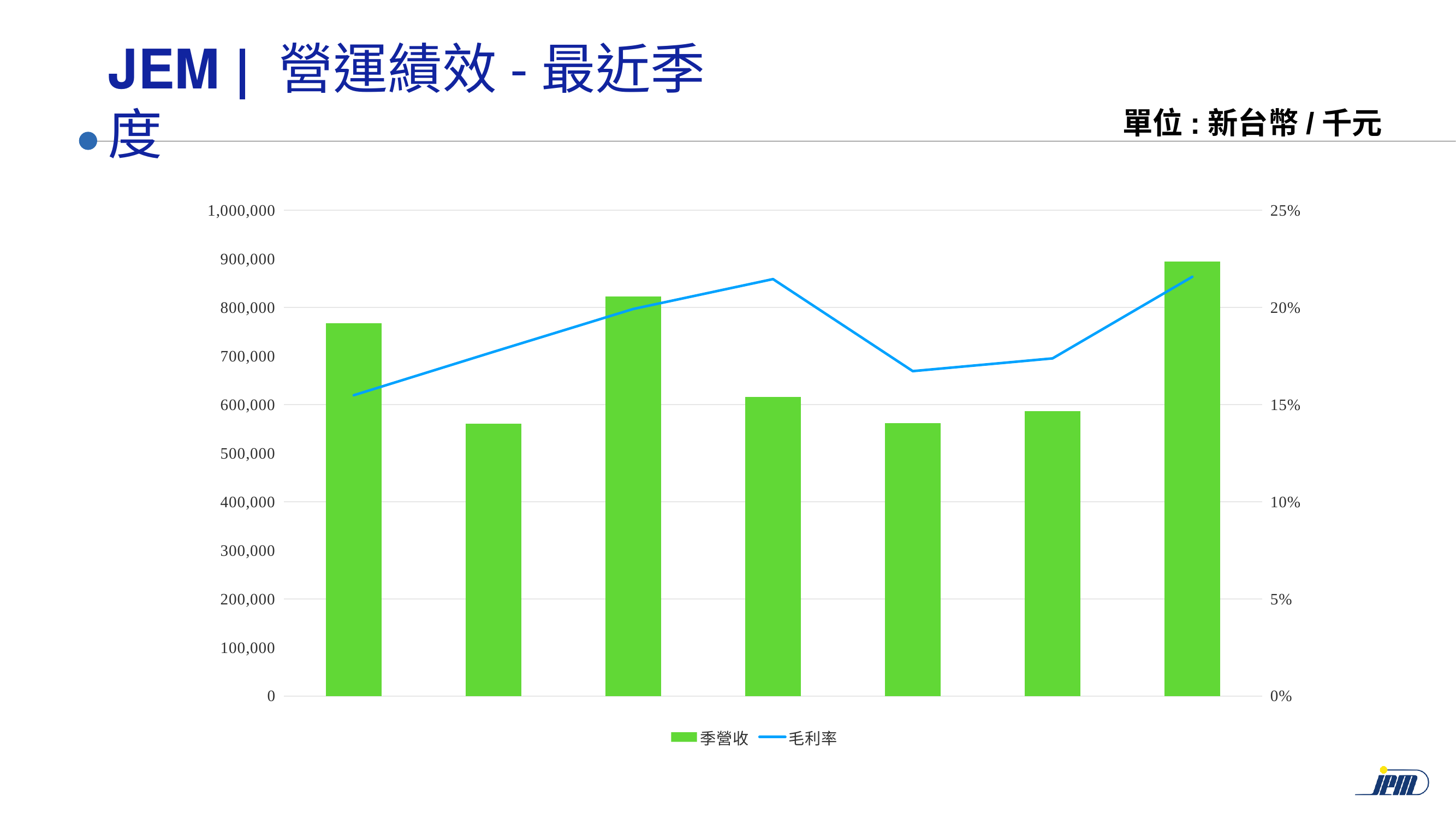

JEM | 營運績效-最近季度
單位:新台幣/千元

### Chart

| Category | 季營收 | 毛利率 |
|---|---|---|
| 2022 Q1 | 767856.0 | 0.15480246296180533 |
| 2022 Q2 | 560743.0 | 0.17712748977695664 |
| 2022 Q3 | 822047.0 | 0.19919055723091258 |
| 2022 Q4 | 615236.0 | 0.21455181426314454 |
| 2023 Q1 | 561894.0 | 0.16721303306317561 |
| 2023 Q2 | 586922.0 | 0.1737539230085088 |
| 2023 Q3 | 894697.0 | 0.21576466669721706 |